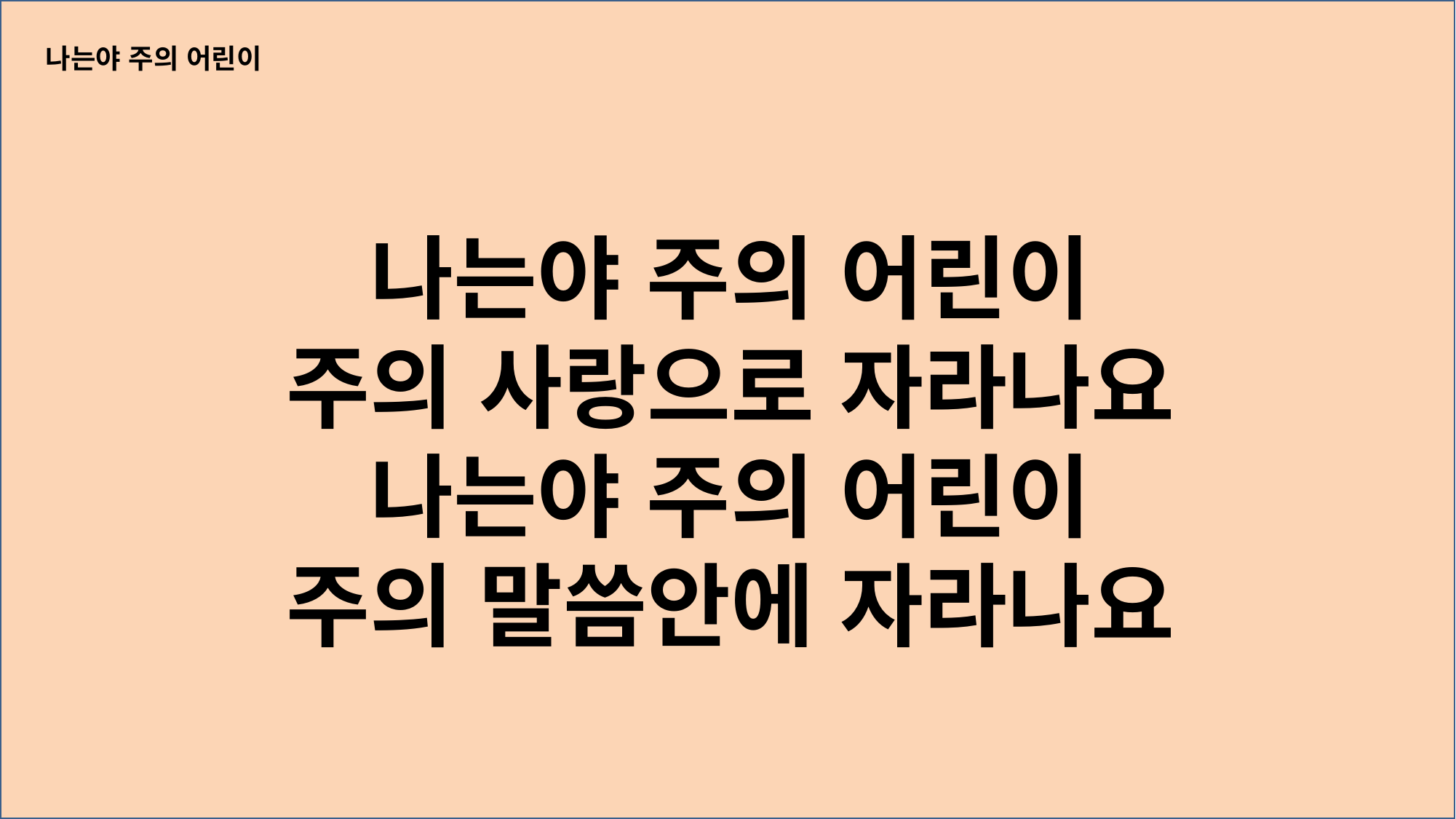

나는야 주의 어린이
나는야 주의 어린이
주의 사랑으로 자라나요
나는야 주의 어린이
주의 말씀안에 자라나요